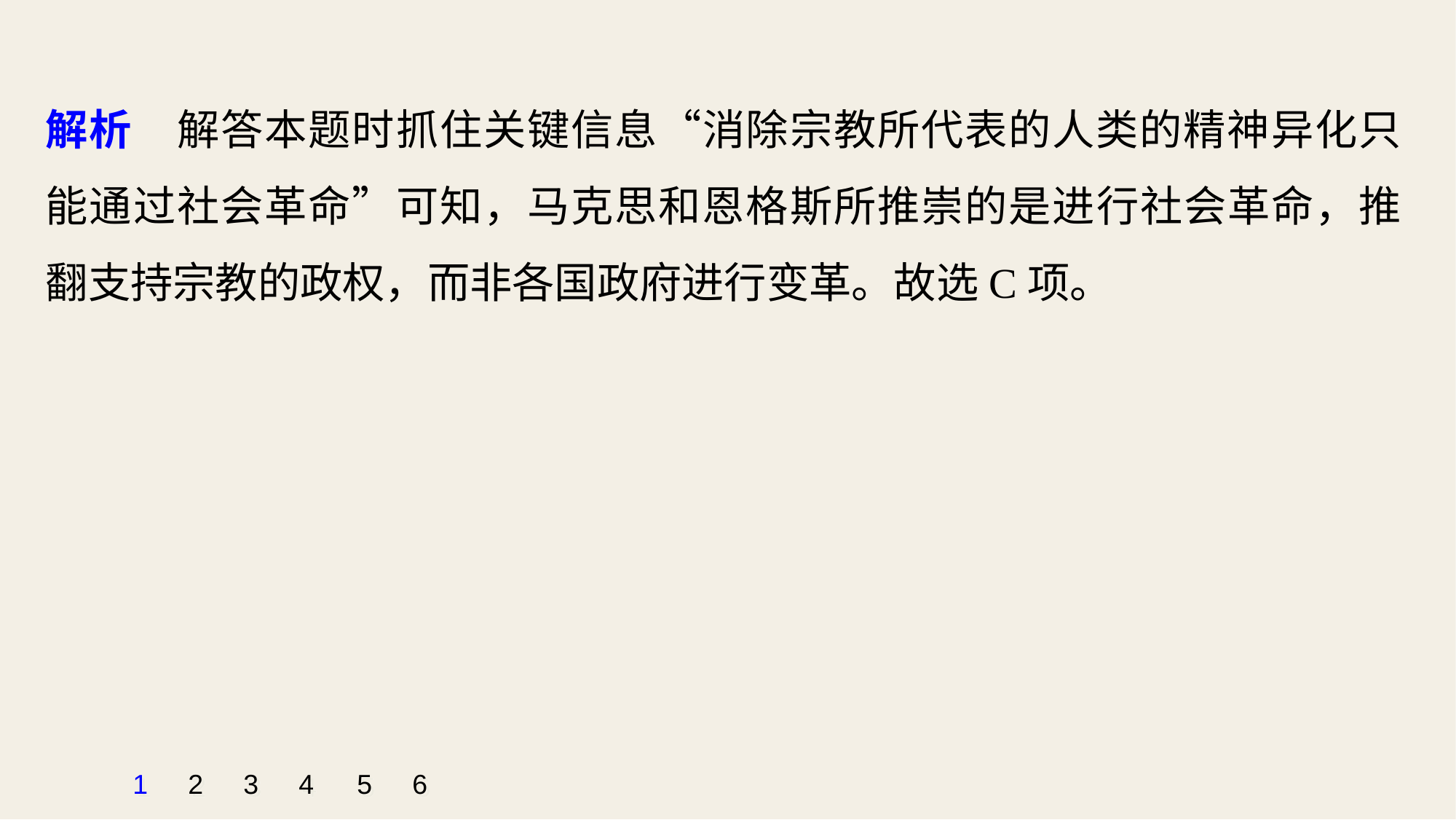

解析　解答本题时抓住关键信息“消除宗教所代表的人类的精神异化只能通过社会革命”可知，马克思和恩格斯所推崇的是进行社会革命，推翻支持宗教的政权，而非各国政府进行变革。故选C项。
1
2
3
4
5
6